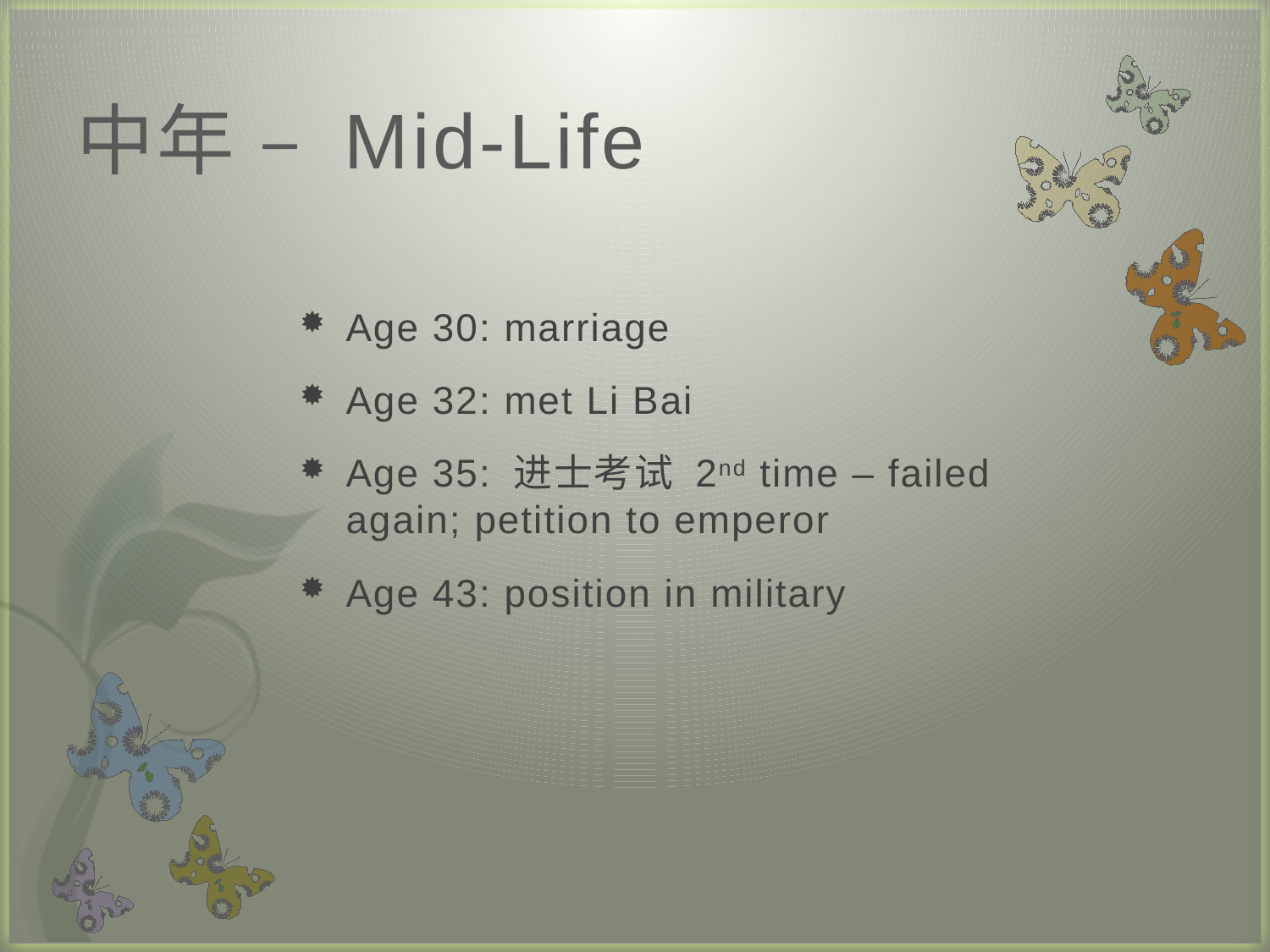

# 中年 – Mid-Life
Age 30: marriage
Age 32: met Li Bai
Age 35: 进士考试 2nd time – failed again; petition to emperor
Age 43: position in military